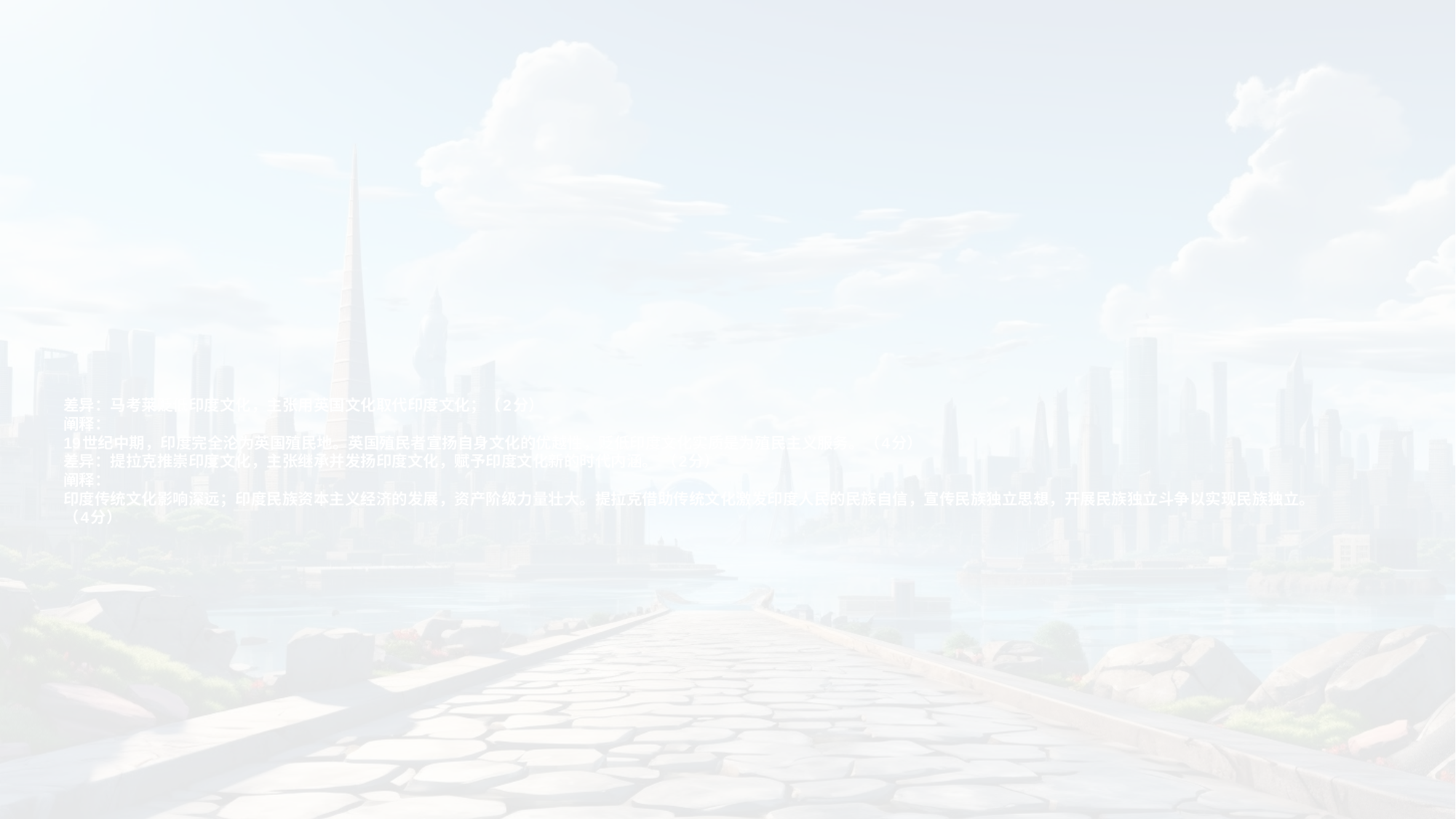

# 差异：马考莱贬低印度文化，主张用英国文化取代印度文化；（2分） 阐释： 19世纪中期，印度完全沦为英国殖民地。英国殖民者宣扬自身文化的优越性，贬低印度文化实质是为殖民主义服务。（4分） 差异：提拉克推崇印度文化，主张继承并发扬印度文化，赋予印度文化新的时代内涵。 （2分） 阐释： 印度传统文化影响深远；印度民族资本主义经济的发展，资产阶级力量壮大。提拉克借助传统文化激发印度人民的民族自信，宣传民族独立思想，开展民族独立斗争以实现民族独立。（4分）